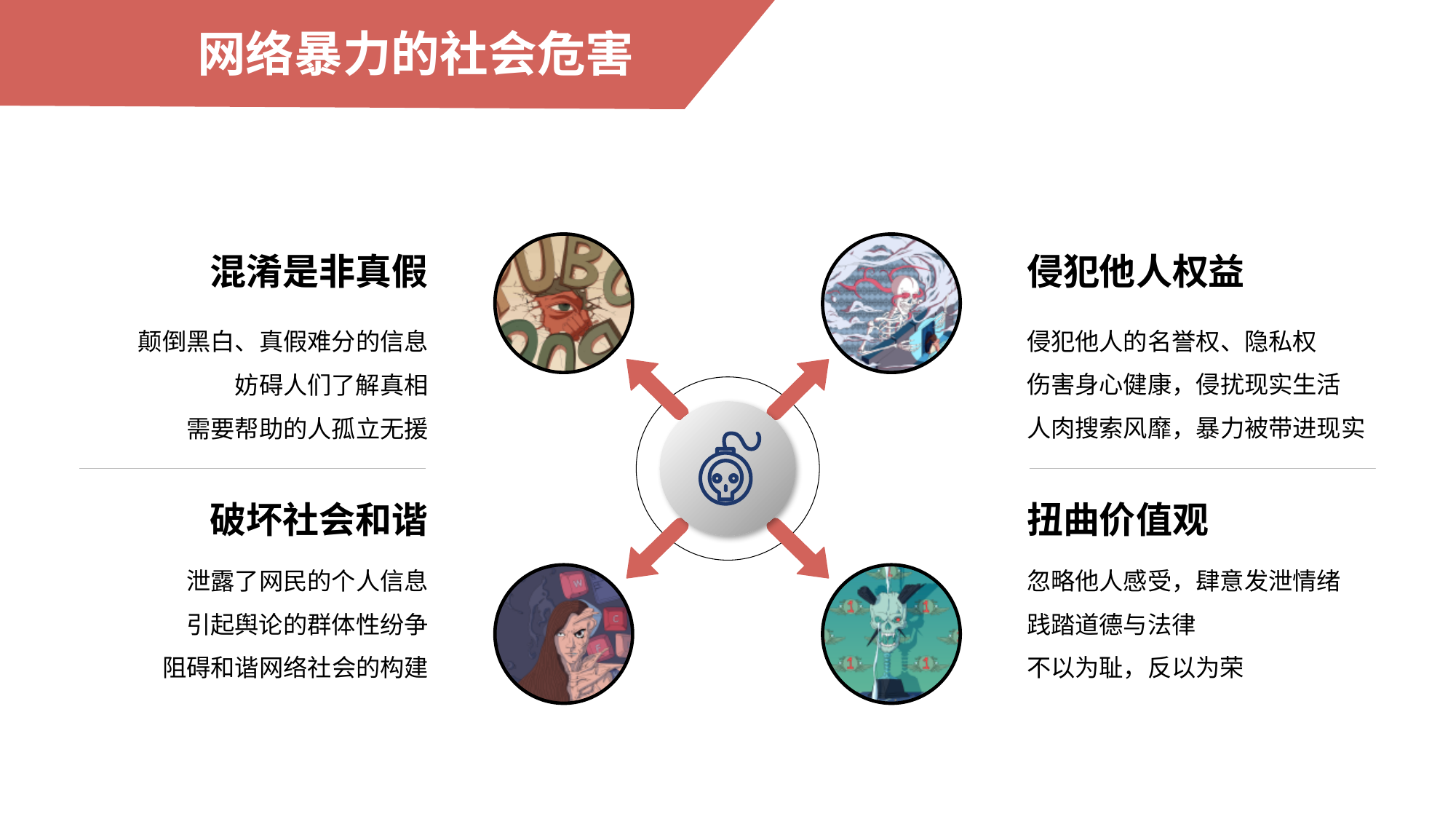

网络暴力的社会危害
混淆是非真假
侵犯他人权益

侵犯他人的名誉权、隐私权
伤害身心健康，侵扰现实生活
人肉搜索风靡，暴力被带进现实
颠倒黑白、真假难分的信息
妨碍人们了解真相
需要帮助的人孤立无援

破坏社会和谐
扭曲价值观

泄露了网民的个人信息
引起舆论的群体性纷争
阻碍和谐网络社会的构建
忽略他人感受，肆意发泄情绪
践踏道德与法律
不以为耻，反以为荣